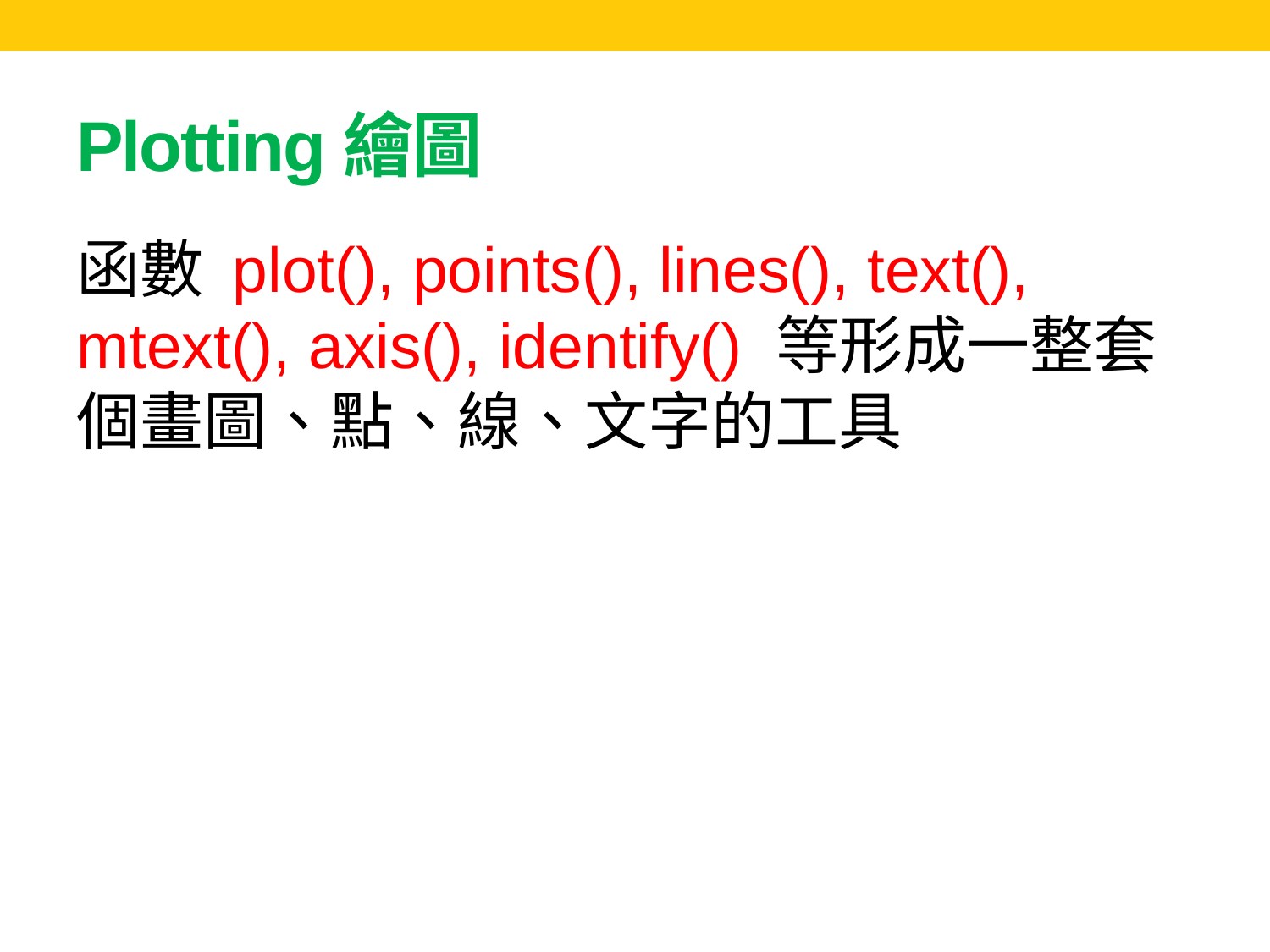

# Plotting繪圖
函數 plot(), points(), lines(), text(), mtext(), axis(), identify() 等形成一整套個畫圖、點、線、文字的工具